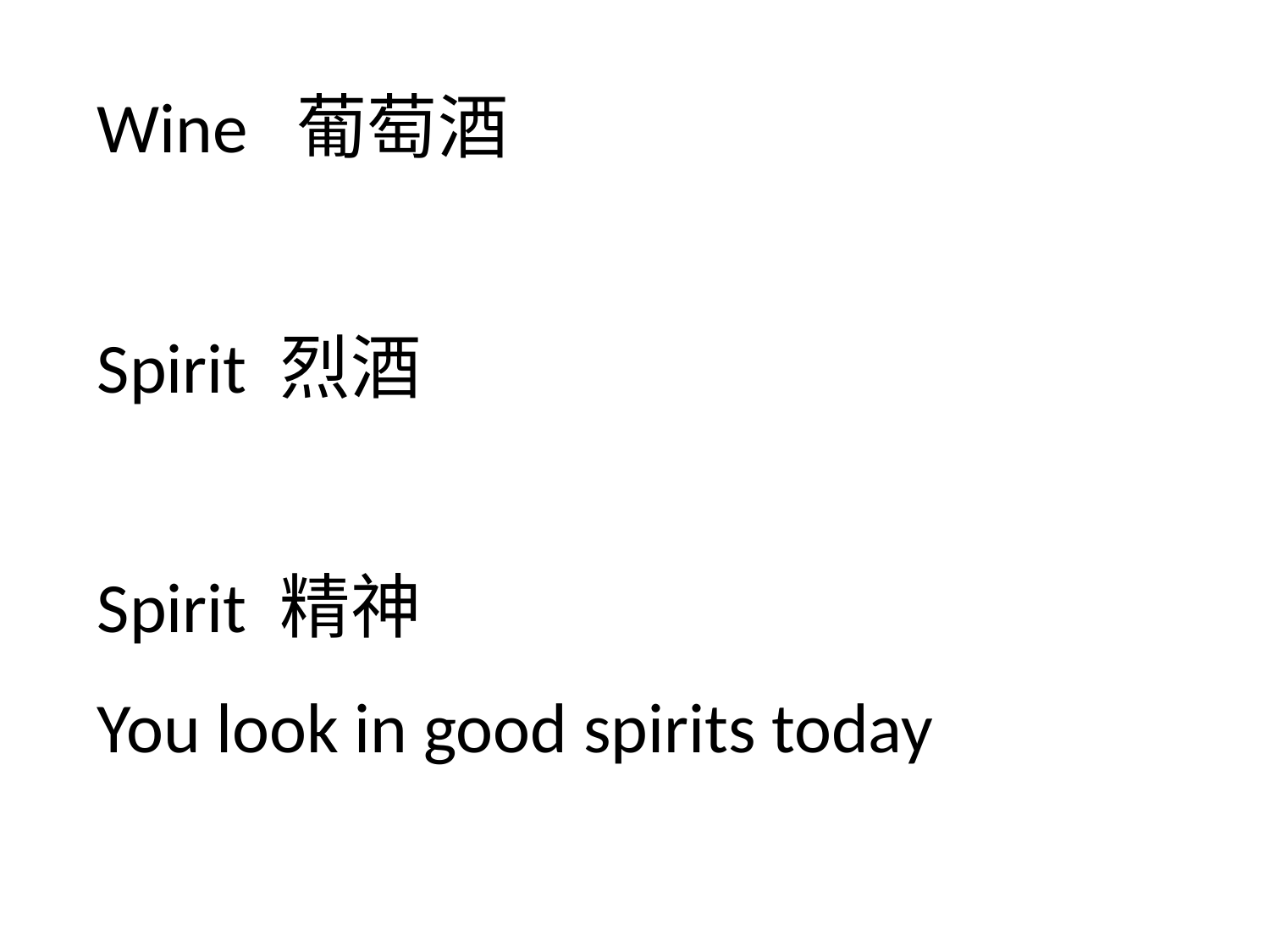

Wine  葡萄酒

Spirit 烈酒

Spirit 精神
You look in good spirits today